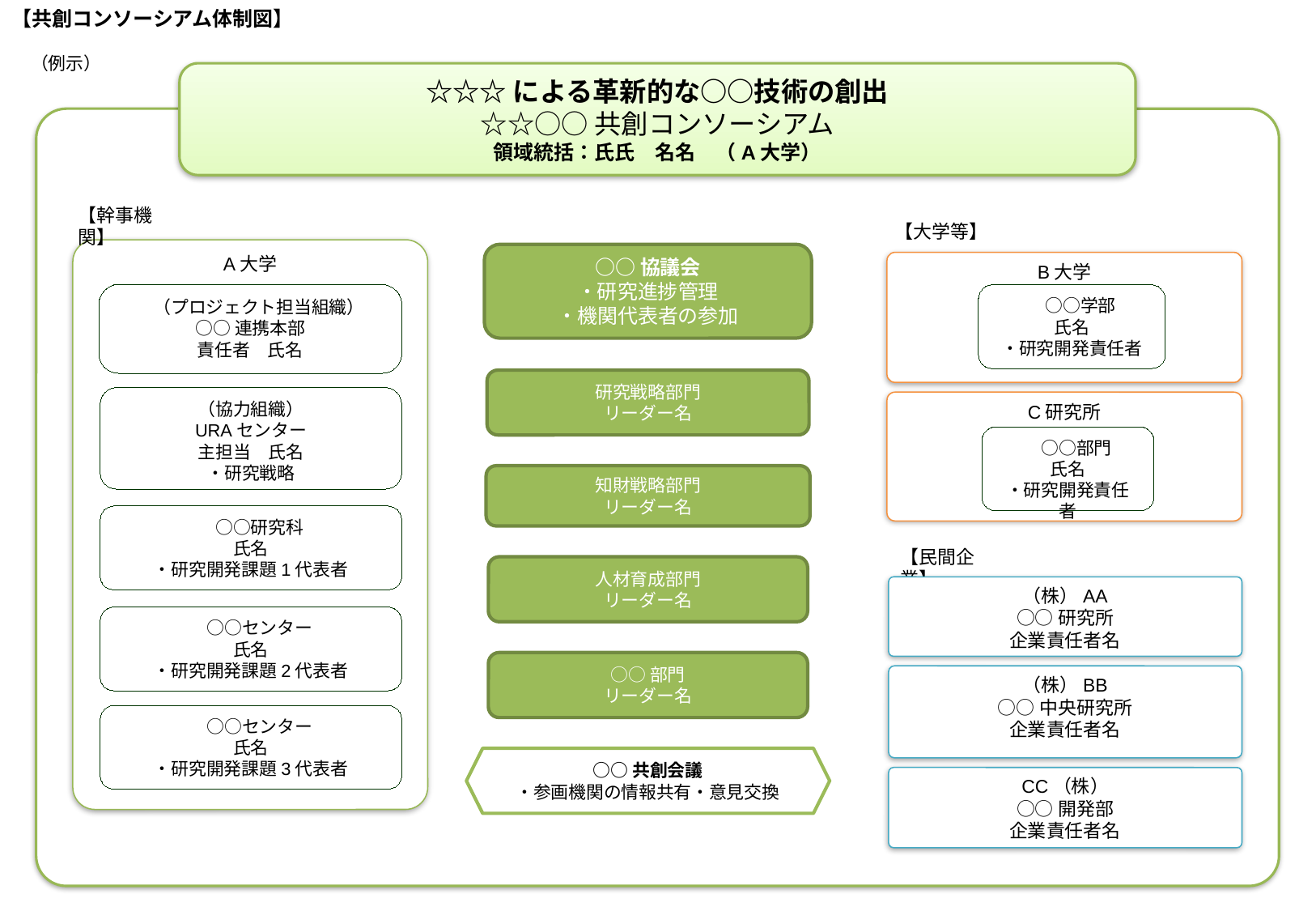

【共創コンソーシアム体制図】
（例示）
☆☆☆による革新的な○○技術の創出
☆☆○○共創コンソーシアム
領域統括：氏氏　名名　（A大学）

【幹事機関】
【大学等】
A大学
○○協議会
・研究進捗管理
・機関代表者の参加
B大学
　（プロジェクト担当組織）
○○連携本部
責任者　氏名
　○○学部
氏名
・研究開発責任者
研究戦略部門
リーダー名
（協力組織）
URAセンター
主担当　氏名
・研究戦略
C研究所
　○○部門
氏名
・研究開発責任者
知財戦略部門
リーダー名
　○○研究科
氏名
・研究開発課題1代表者
【民間企業】
人材育成部門
リーダー名
（株）AA
○○研究所
企業責任者名
　○○センター
氏名
・研究開発課題2代表者
○○部門
リーダー名
（株）BB
○○中央研究所
企業責任者名
　○○センター
氏名
・研究開発課題3代表者
○○共創会議
・参画機関の情報共有・意見交換
CC（株）
○○開発部
企業責任者名